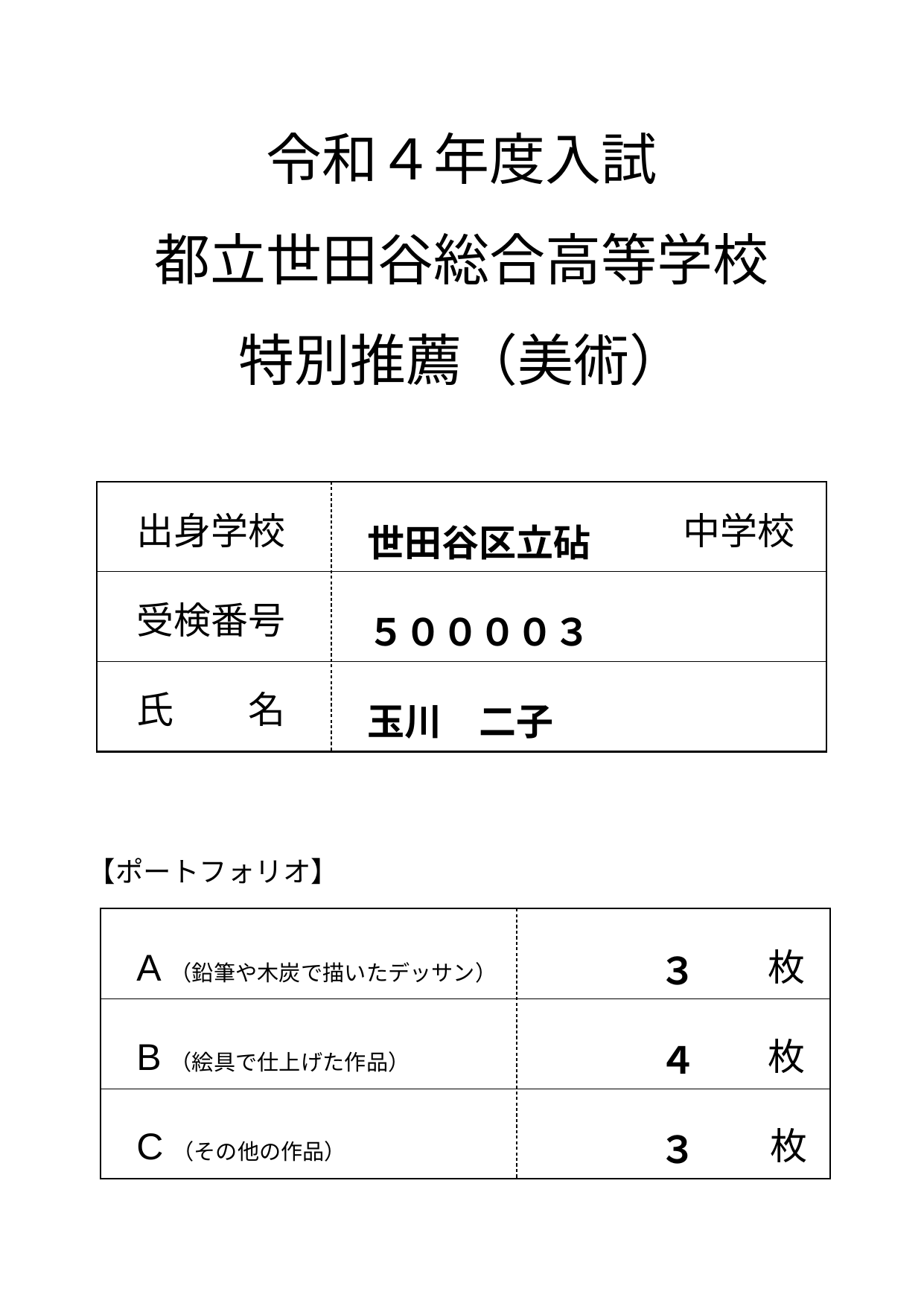

①基本情報を記入してください
世田谷区立砧
５００００３
玉川　二子
数を記入してください。
ABは３以上
Cは０～４
３
４
３